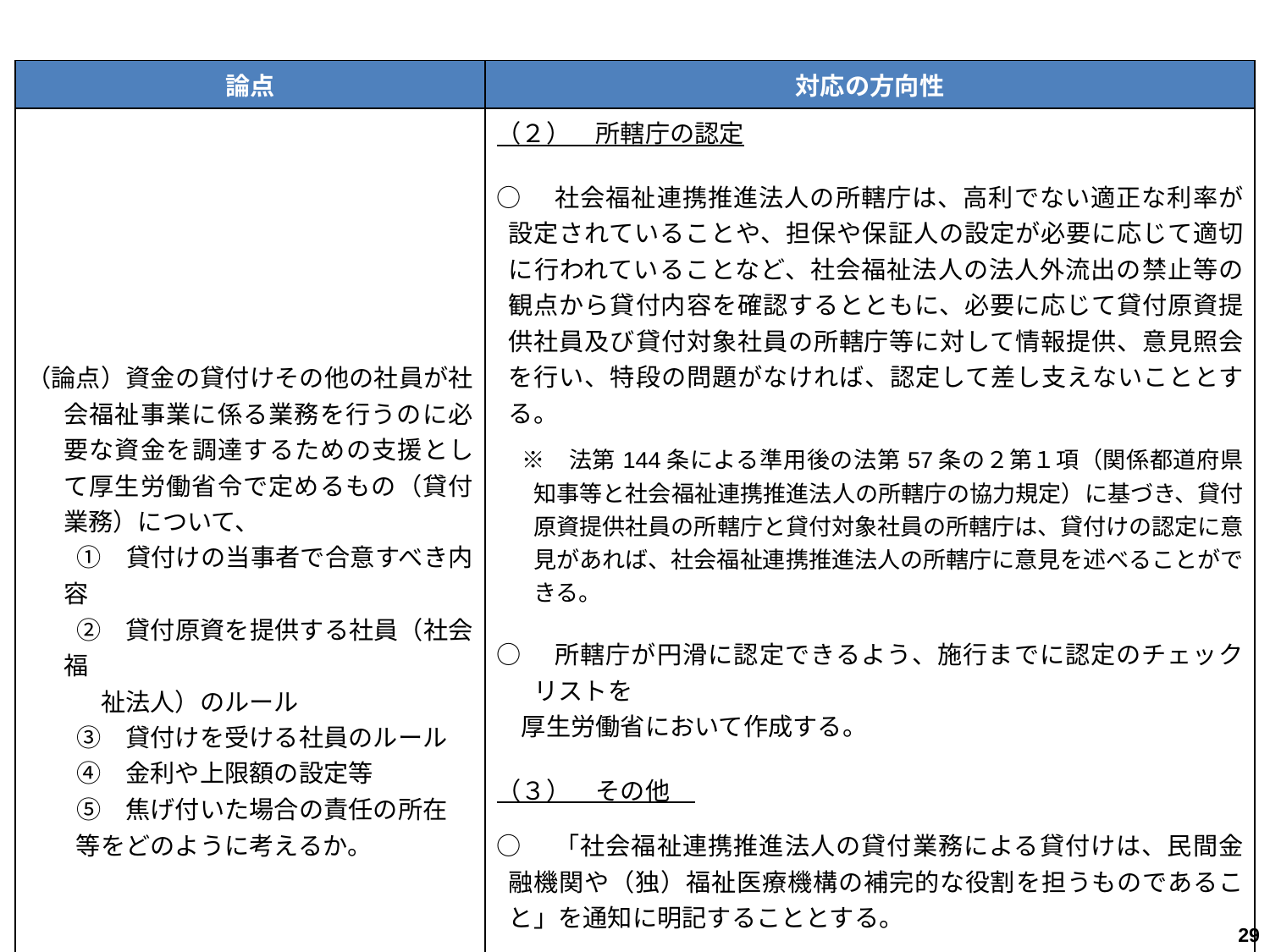

| 論点 | 対応の方向性 |
| --- | --- |
| （論点）資金の貸付けその他の社員が社会福祉事業に係る業務を行うのに必要な資金を調達するための支援として厚生労働省令で定めるもの（貸付業務）について、 　　①　貸付けの当事者で合意すべき内容 　　②　貸付原資を提供する社員（社会福 　　　祉法人）のルール 　　③　貸付けを受ける社員のルール 　　④　金利や上限額の設定等 　　⑤　焦げ付いた場合の責任の所在 　　等をどのように考えるか。 | （２）　所轄庁の認定 ○　社会福祉連携推進法人の所轄庁は、高利でない適正な利率が設定されていることや、担保や保証人の設定が必要に応じて適切に行われていることなど、社会福祉法人の法人外流出の禁止等の観点から貸付内容を確認するとともに、必要に応じて貸付原資提供社員及び貸付対象社員の所轄庁等に対して情報提供、意見照会を行い、特段の問題がなければ、認定して差し支えないこととする。 　※　法第144条による準用後の法第57条の２第１項（関係都道府県知事等と社会福祉連携推進法人の所轄庁の協力規定）に基づき、貸付原資提供社員の所轄庁と貸付対象社員の所轄庁は、貸付けの認定に意見があれば、社会福祉連携推進法人の所轄庁に意見を述べることができる。 ○　所轄庁が円滑に認定できるよう、施行までに認定のチェックリストを 　厚生労働省において作成する。 （３）　その他　 ○　「社会福祉連携推進法人の貸付業務による貸付けは、民間金融機関や（独）福祉医療機構の補完的な役割を担うものであること」を通知に明記することとする。 ○　既に貸付業務以外の社会福祉連携推進業務の実施について認定を受けた社会福祉連携推進法人が、新たに貸付業務を行う場合には、社会福祉連携推進評議会での意見聴取を経て、理事会、社員総会の承認を受けなければならないこととする。 |
29